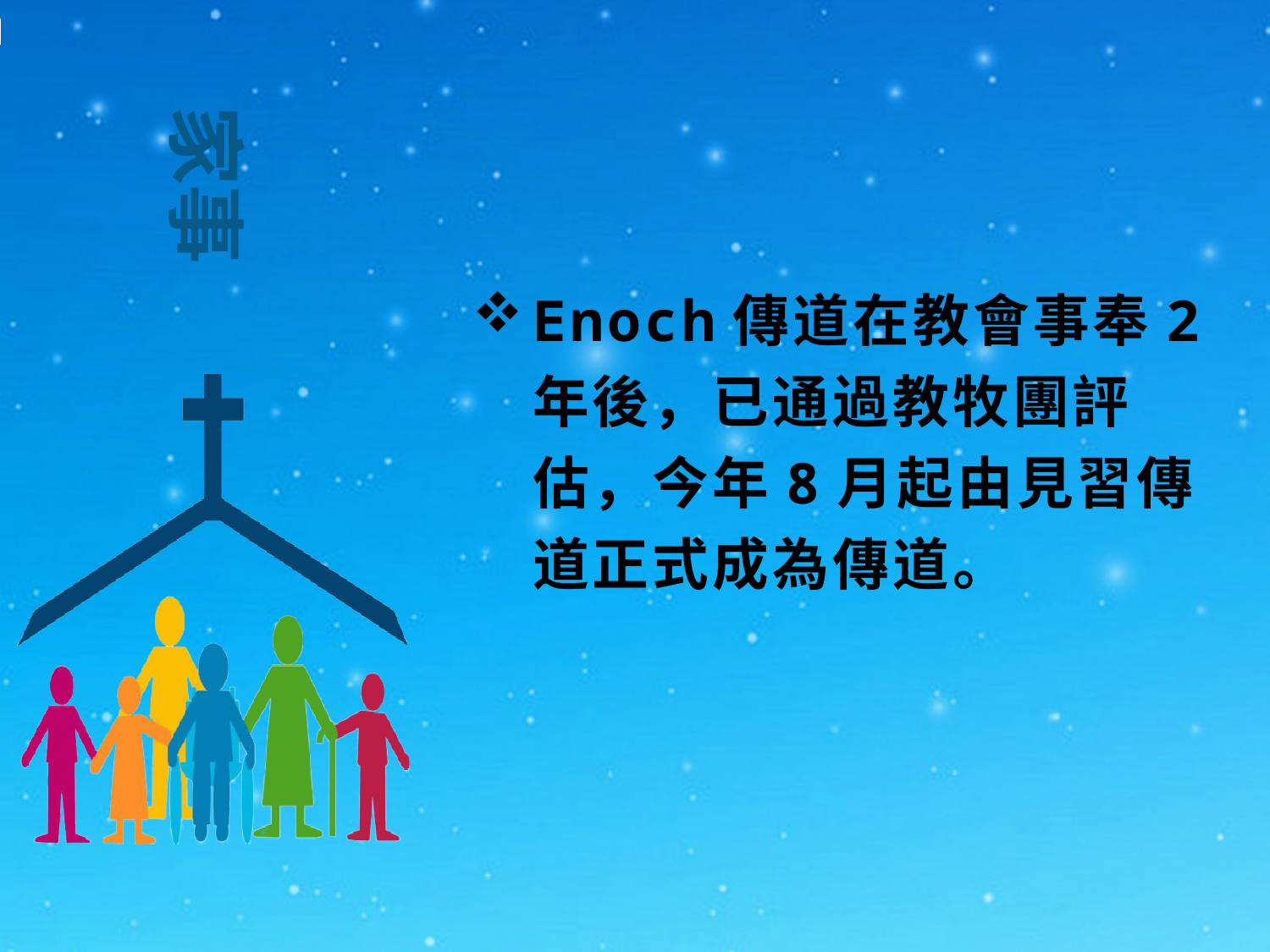

Enoch傳道在教會事奉2年後，已通過教牧團評估，今年8月起由見習傳道正式成為傳道。